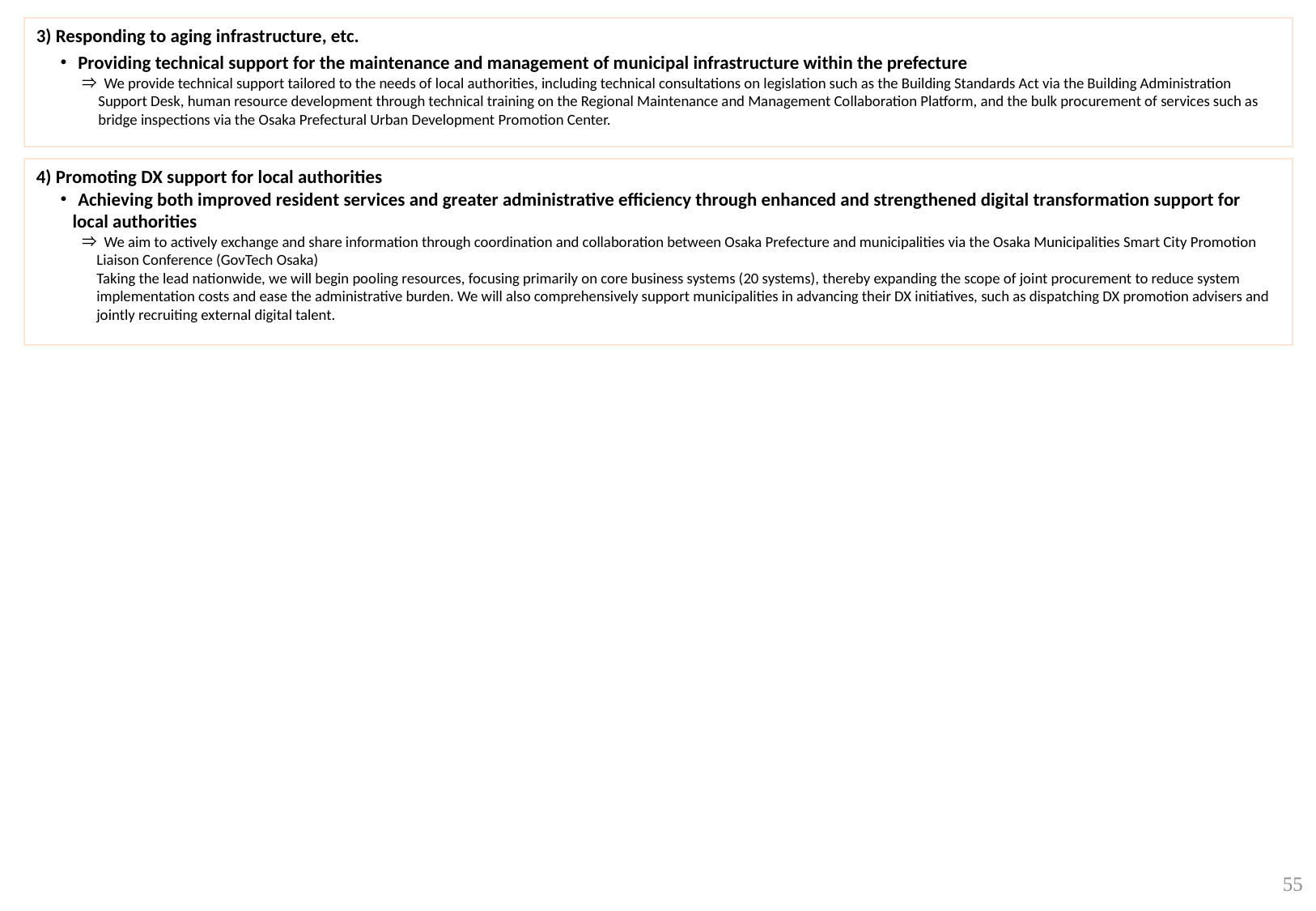

3) Responding to aging infrastructure, etc.
　・Providing technical support for the maintenance and management of municipal infrastructure within the prefecture
　　　⇒ We provide technical support tailored to the needs of local authorities, including technical consultations on legislation such as the Building Standards Act via the Building Administration Support Desk, human resource development through technical training on the Regional Maintenance and Management Collaboration Platform, and the bulk procurement of services such as bridge inspections via the Osaka Prefectural Urban Development Promotion Center.
4) Promoting DX support for local authorities
　・Achieving both improved resident services and greater administrative efficiency through enhanced and strengthened digital transformation support for local authorities
　　　⇒ We aim to actively exchange and share information through coordination and collaboration between Osaka Prefecture and municipalities via the Osaka Municipalities Smart City Promotion Liaison Conference (GovTech Osaka)
Taking the lead nationwide, we will begin pooling resources, focusing primarily on core business systems (20 systems), thereby expanding the scope of joint procurement to reduce system implementation costs and ease the administrative burden. We will also comprehensively support municipalities in advancing their DX initiatives, such as dispatching DX promotion advisers and jointly recruiting external digital talent.
55